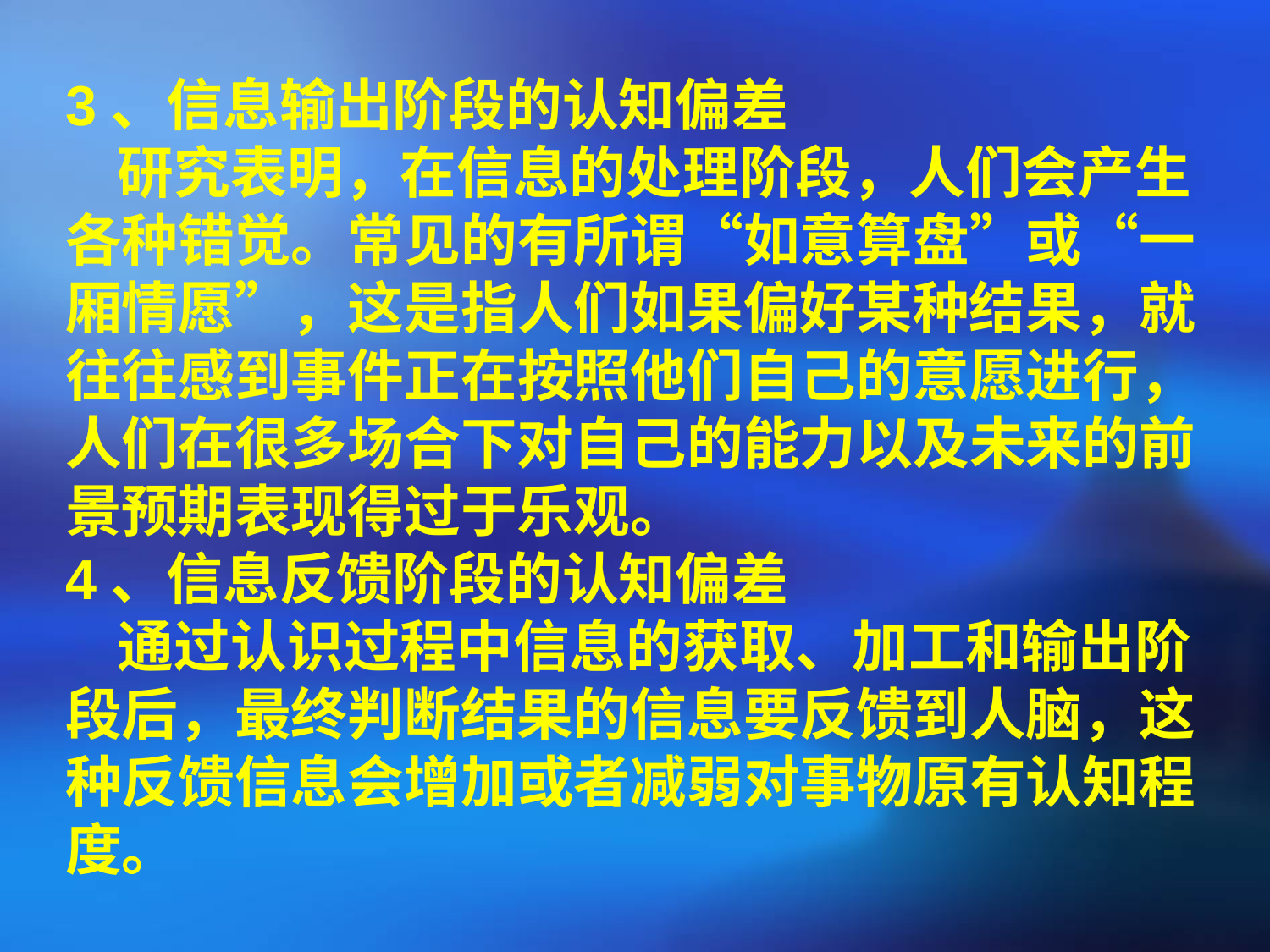

3、信息输出阶段的认知偏差
   研究表明，在信息的处理阶段，人们会产生各种错觉。常见的有所谓“如意算盘”或“一厢情愿”，这是指人们如果偏好某种结果，就往往感到事件正在按照他们自己的意愿进行，人们在很多场合下对自己的能力以及未来的前景预期表现得过于乐观。
4、信息反馈阶段的认知偏差
   通过认识过程中信息的获取、加工和输出阶段后，最终判断结果的信息要反馈到人脑，这种反馈信息会增加或者减弱对事物原有认知程度。